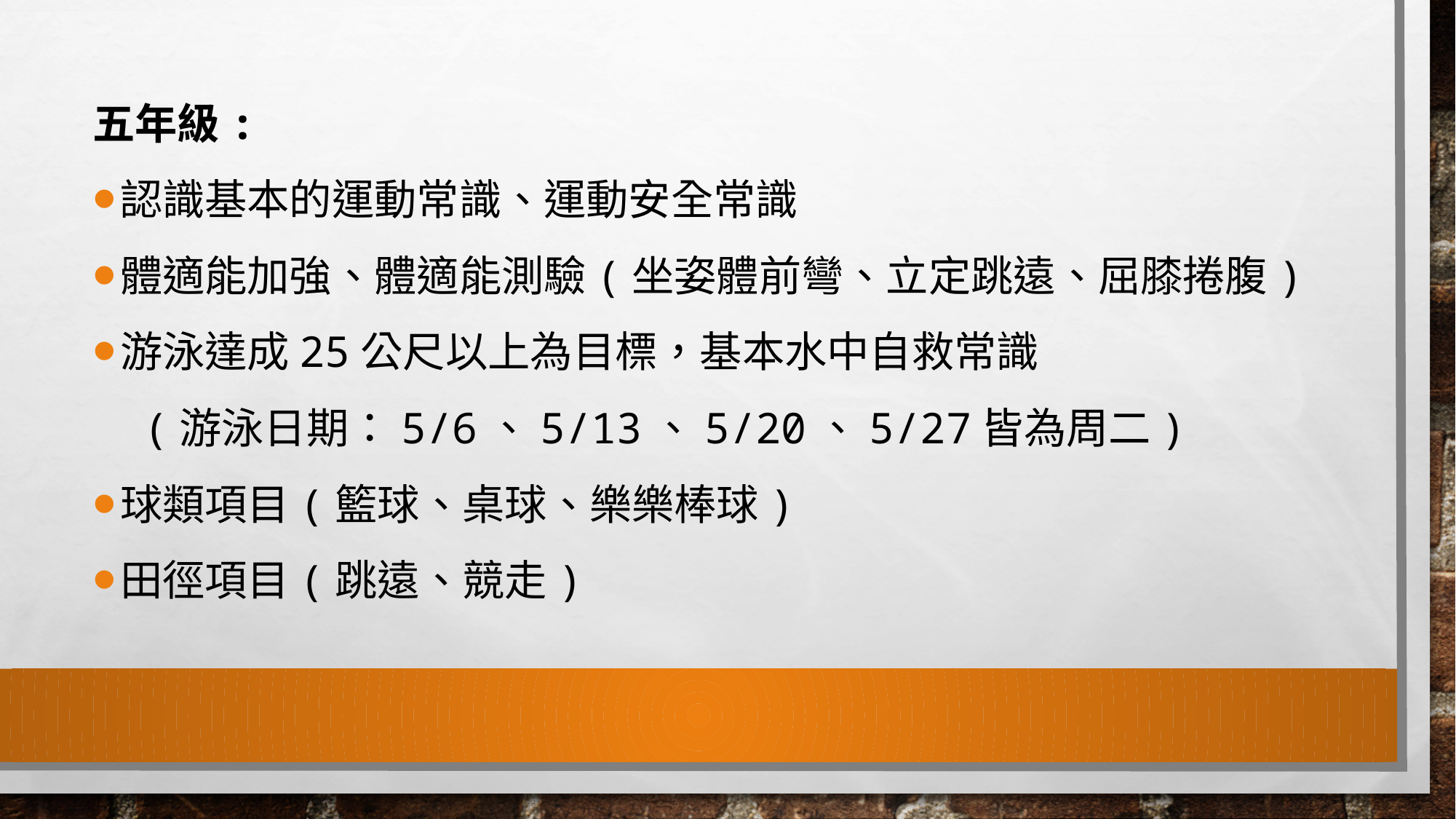

五年級:
認識基本的運動常識、運動安全常識
體適能加強、體適能測驗(坐姿體前彎、立定跳遠、屈膝捲腹)
游泳達成25公尺以上為目標，基本水中自救常識
  (游泳日期：5/6、5/13、5/20、5/27皆為周二)
球類項目(籃球、桌球、樂樂棒球)
田徑項目(跳遠、競走)